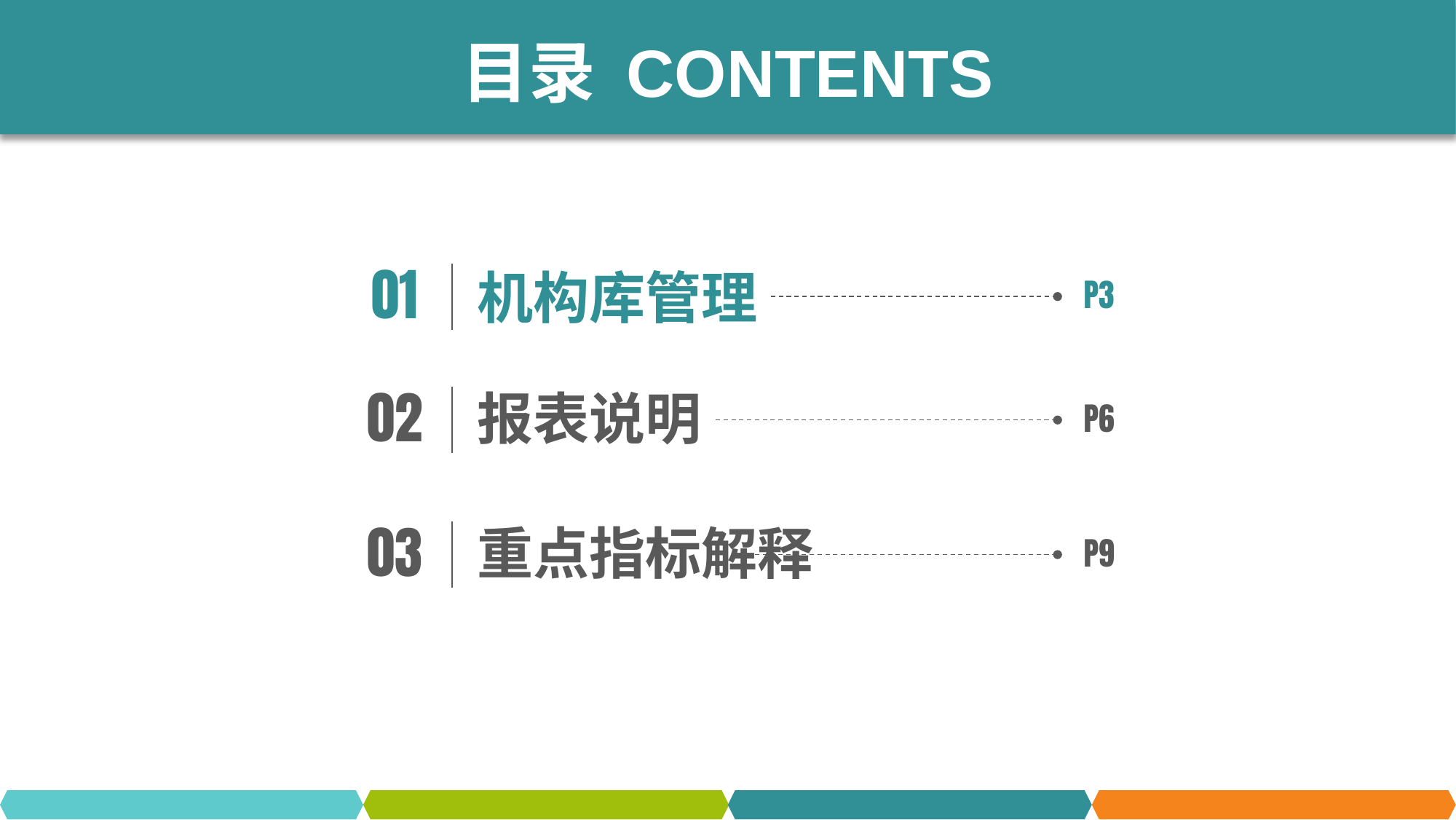

目录 CONTENTS
01
机构库管理
P3
报表说明
02
P6
重点指标解释
03
P9